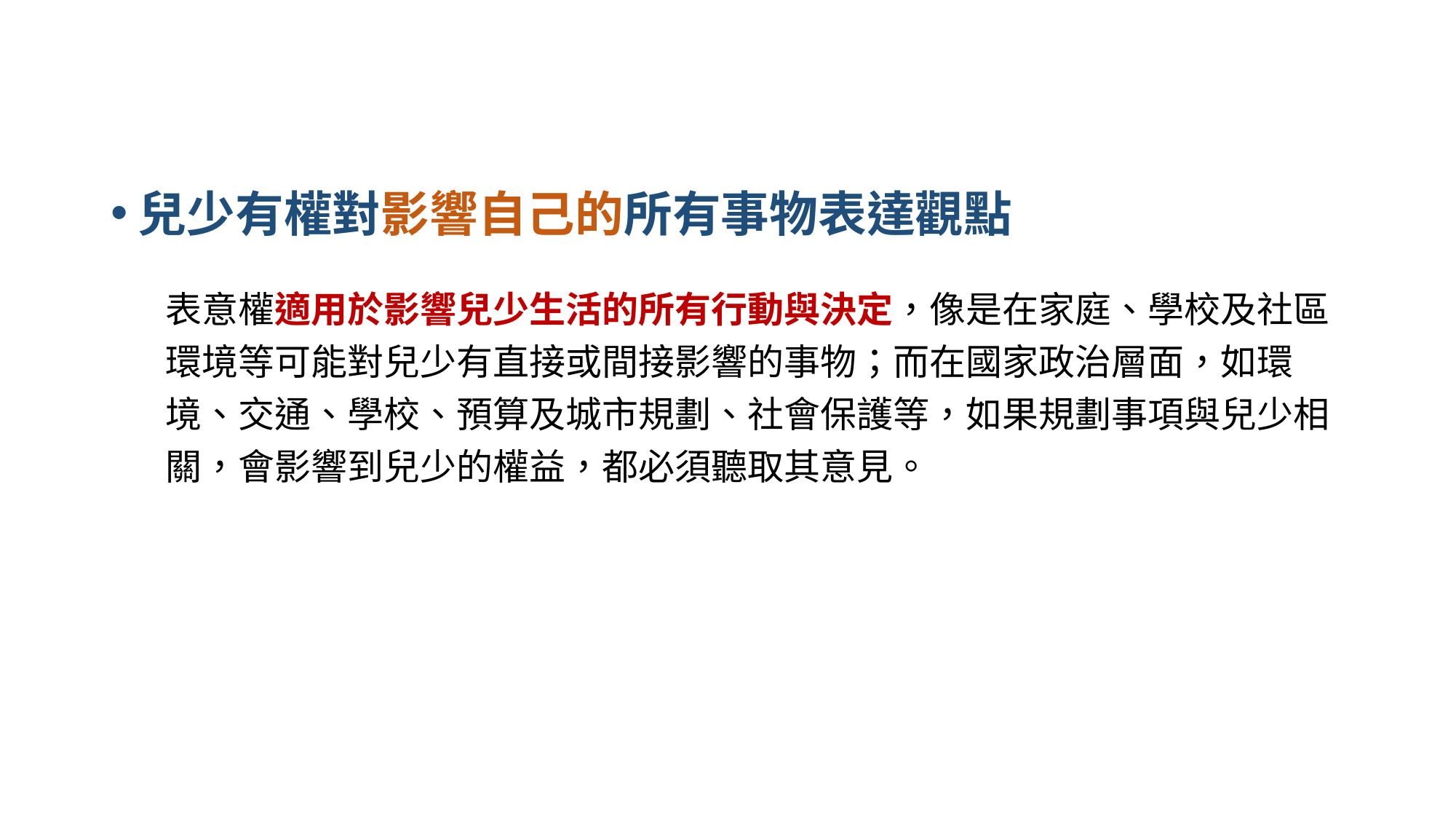

兒少有權對影響自己的所有事物表達觀點
表意權適用於影響兒少生活的所有行動與決定，像是在家庭、學校及社區環境等可能對兒少有直接或間接影響的事物；而在國家政治層面，如環境、交通、學校、預算及城市規劃、社會保護等，如果規劃事項與兒少相關，會影響到兒少的權益，都必須聽取其意見。